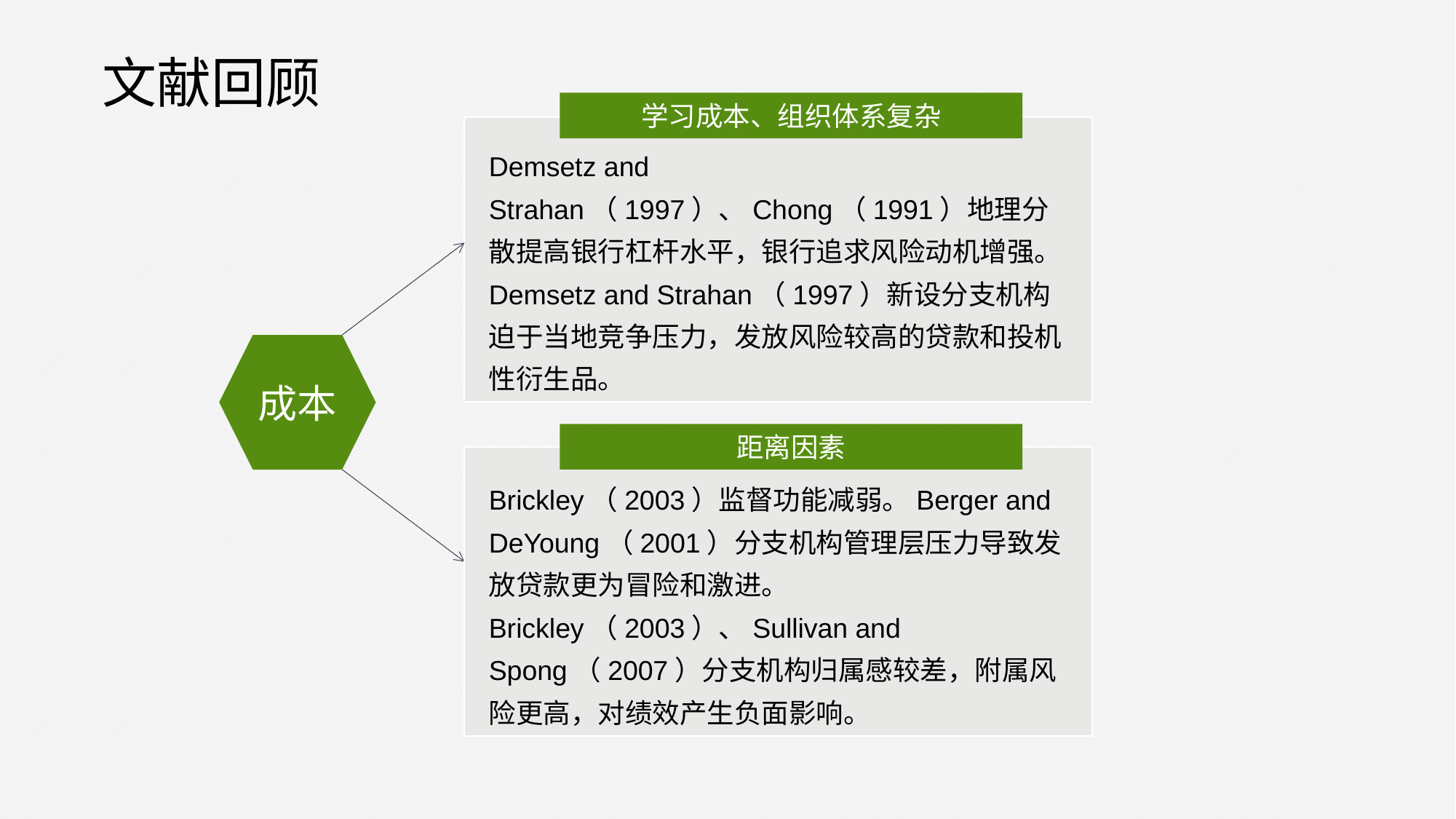

文献回顾
学习成本、组织体系复杂

Demsetz and Strahan（1997）、Chong（1991）地理分散提高银行杠杆水平，银行追求风险动机增强。
Demsetz and Strahan（1997）新设分支机构迫于当地竞争压力，发放风险较高的贷款和投机性衍生品。
成本
距离因素

Brickley（2003）监督功能减弱。Berger and DeYoung（2001）分支机构管理层压力导致发放贷款更为冒险和激进。
Brickley（2003）、Sullivan and Spong（2007）分支机构归属感较差，附属风险更高，对绩效产生负面影响。